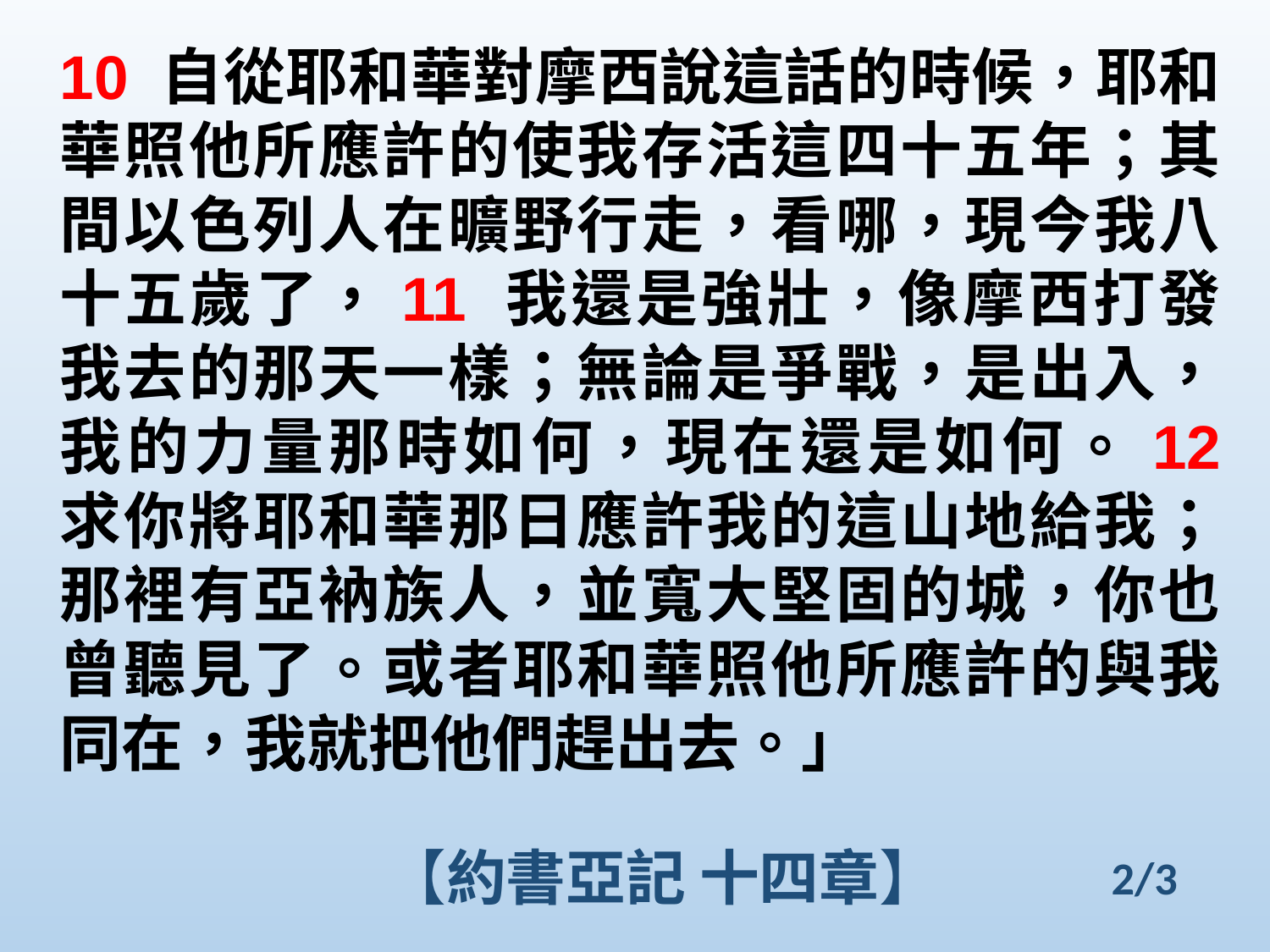

10 自從耶和華對摩西說這話的時候，耶和華照他所應許的使我存活這四十五年；其間以色列人在曠野行走，看哪，現今我八十五歲了，11 我還是強壯，像摩西打發我去的那天一樣；無論是爭戰，是出入，我的力量那時如何，現在還是如何。12 求你將耶和華那日應許我的這山地給我；那裡有亞衲族人，並寬大堅固的城，你也曾聽見了。或者耶和華照他所應許的與我同在，我就把他們趕出去。」
【約書亞記 十四章】
2/3